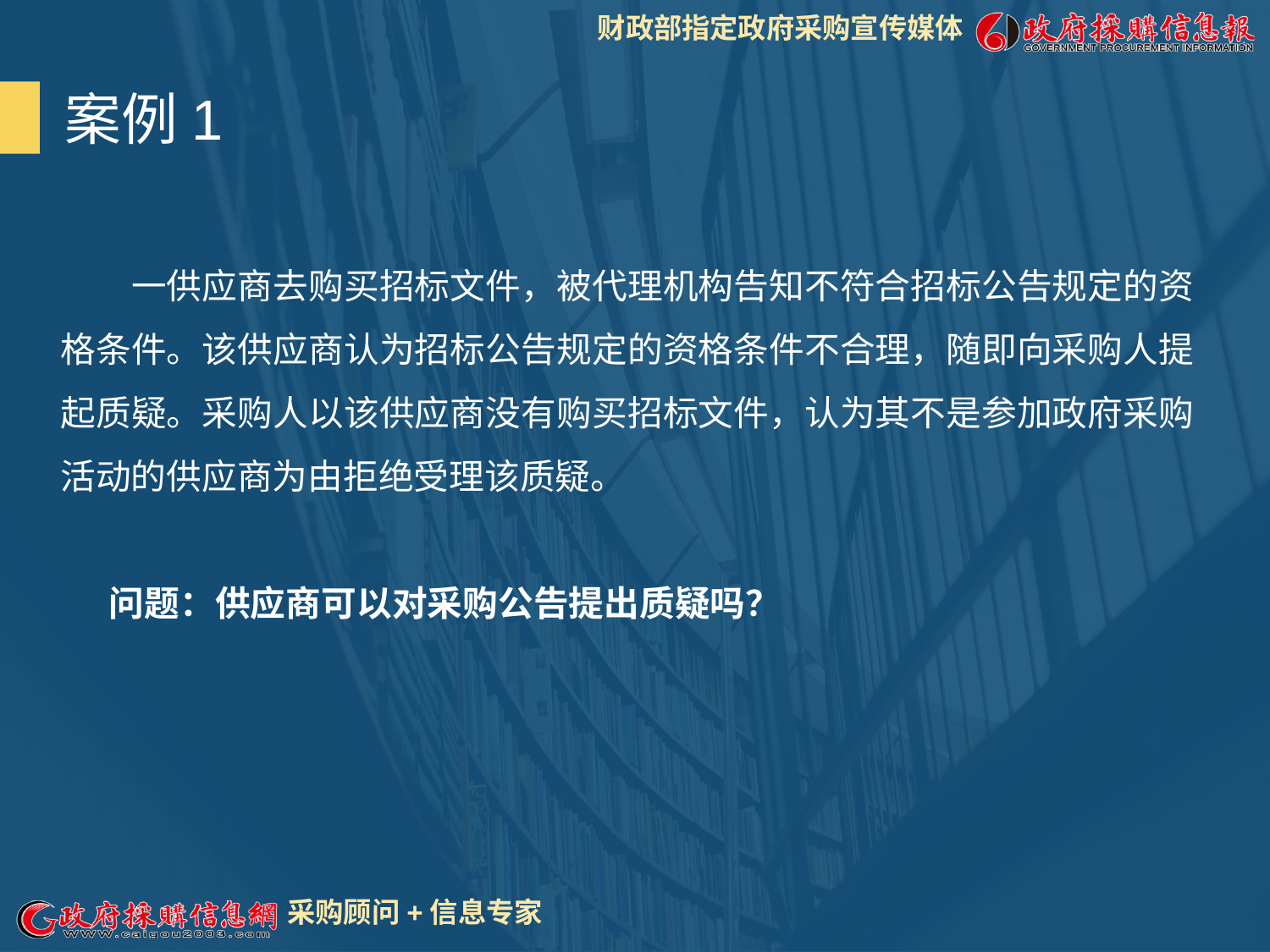

案例1
　　一供应商去购买招标文件，被代理机构告知不符合招标公告规定的资格条件。该供应商认为招标公告规定的资格条件不合理，随即向采购人提起质疑。采购人以该供应商没有购买招标文件，认为其不是参加政府采购活动的供应商为由拒绝受理该质疑。

     问题：供应商可以对采购公告提出质疑吗？